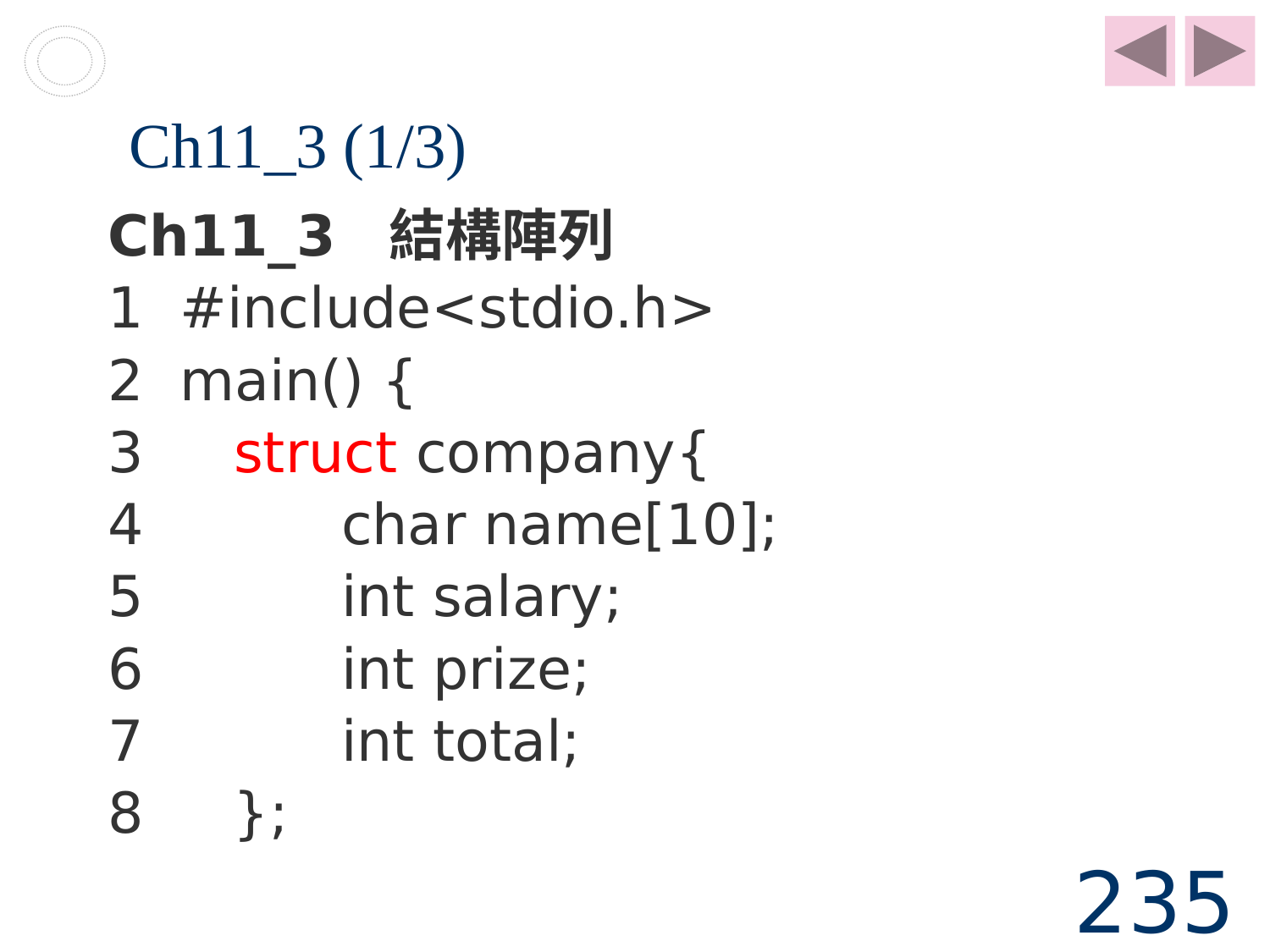

# Ch11_3 (1/3)
Ch11_3  結構陣列
1  #include<stdio.h>
2  main() {
3     struct company{
4           char name[10];
5           int salary;
6           int prize;
7           int total;
8     };
235